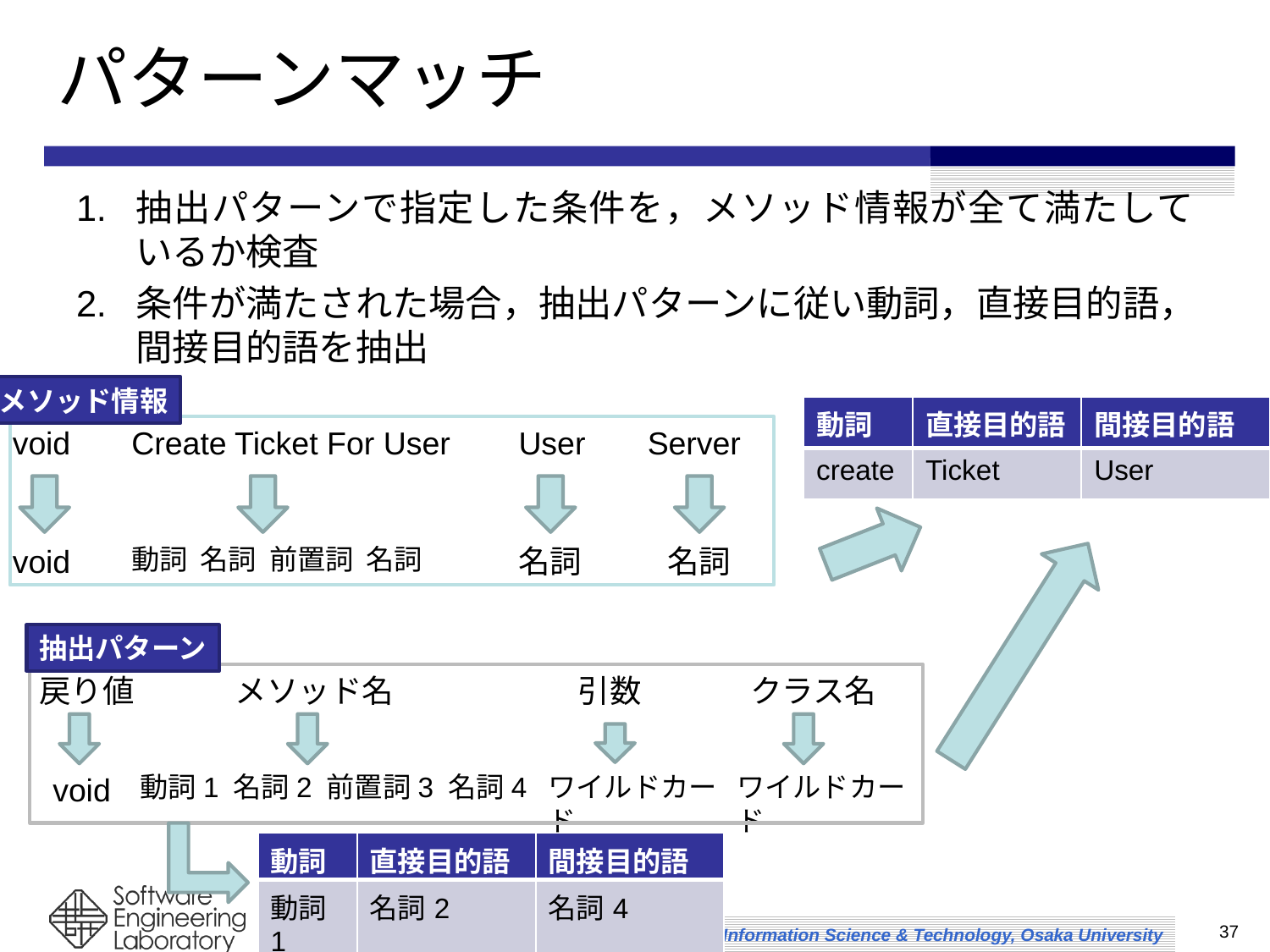

# パターンマッチ
抽出パターンで指定した条件を，メソッド情報が全て満たしているか検査
条件が満たされた場合，抽出パターンに従い動詞，直接目的語，間接目的語を抽出
メソッド情報
| 動詞 | 直接目的語 | 間接目的語 |
| --- | --- | --- |
| create | Ticket | User |
void

Create Ticket For User
User
Server

void
動詞  名詞  前置詞  名詞
名詞
名詞

抽出パターン
戻り値

メソッド名
引数
クラス名

void
動詞1 名詞2 前置詞3 名詞4
ワイルドカード
ワイルドカード

| 動詞 | 直接目的語 | 間接目的語 |
| --- | --- | --- |
| 動詞1 | 名詞2 | 名詞4 |
37